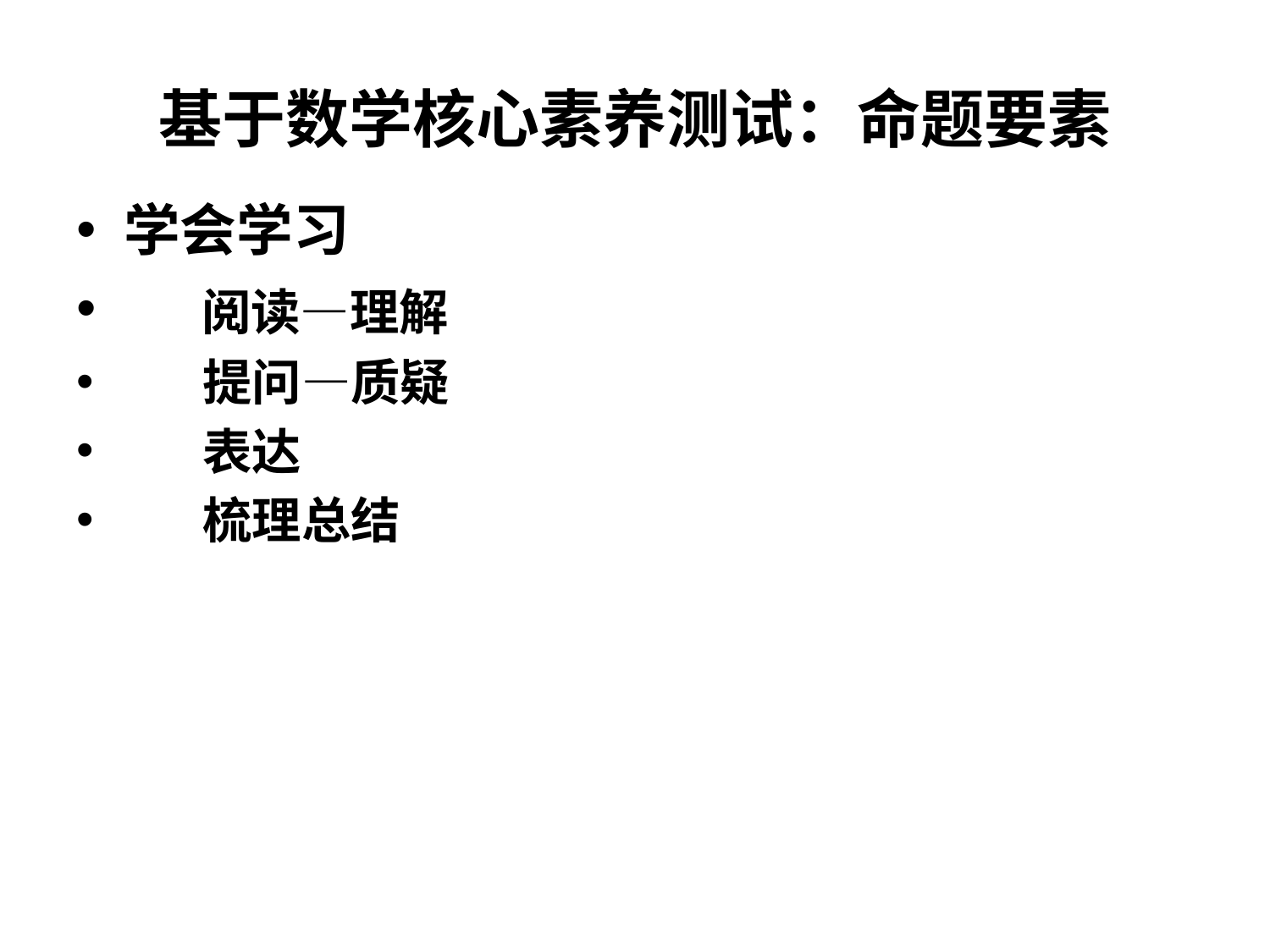

# 基于数学核心素养测试：命题要素
学会学习
     阅读—理解
      提问—质疑
      表达
      梳理总结